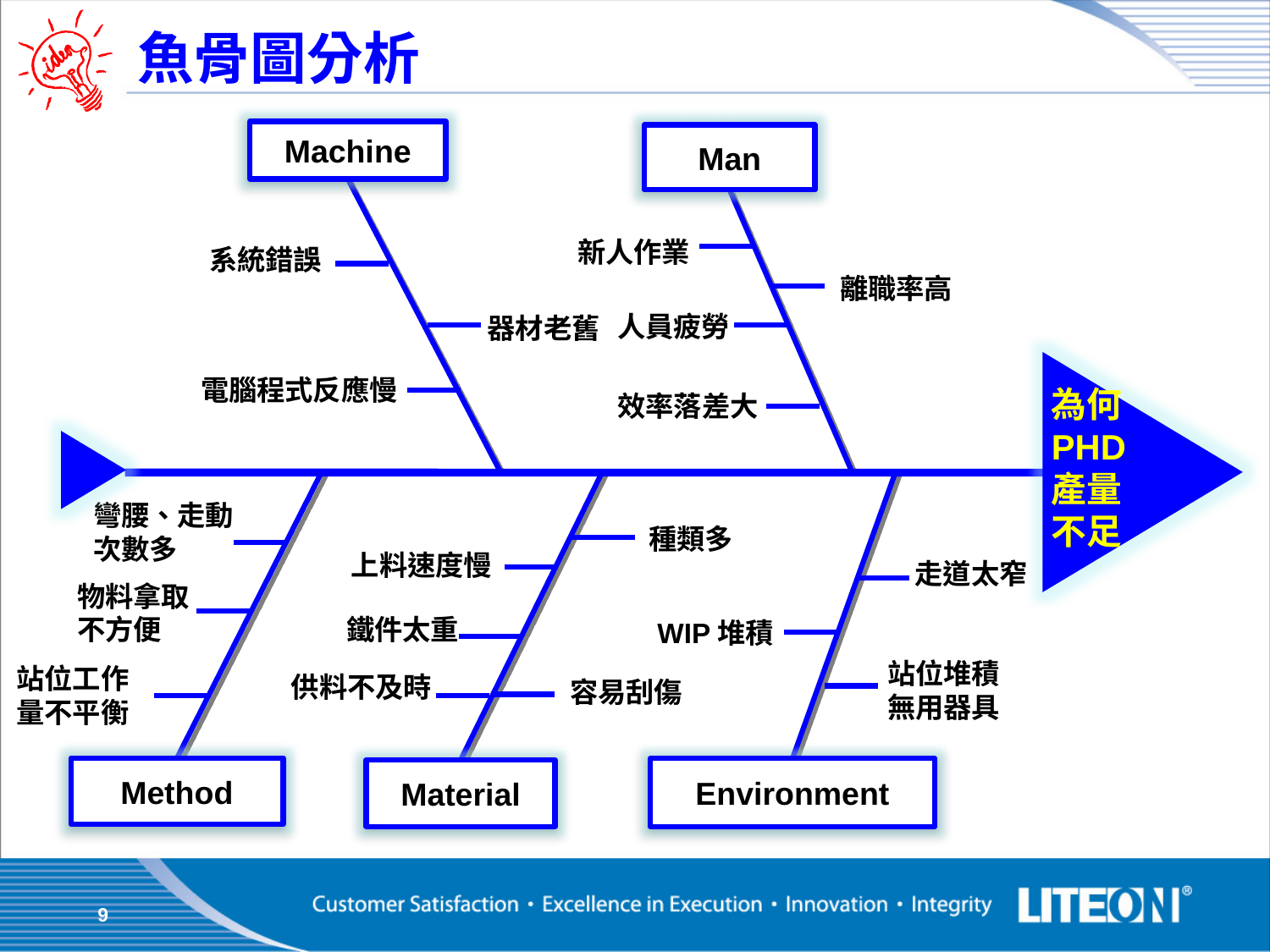

# 魚骨圖分析
Machine
Man
新人作業
系統錯誤
離職率高
人員疲勞
器材老舊
電腦程式反應慢
為何
PHD產量不足

效率落差大

彎腰、走動次數多
種類多
上料速度慢
走道太窄
物料拿取不方便
鐵件太重
WIP堆積
站位堆積無用器具
站位工作量不平衡
供料不及時
容易刮傷
Method
Environment
Material
9